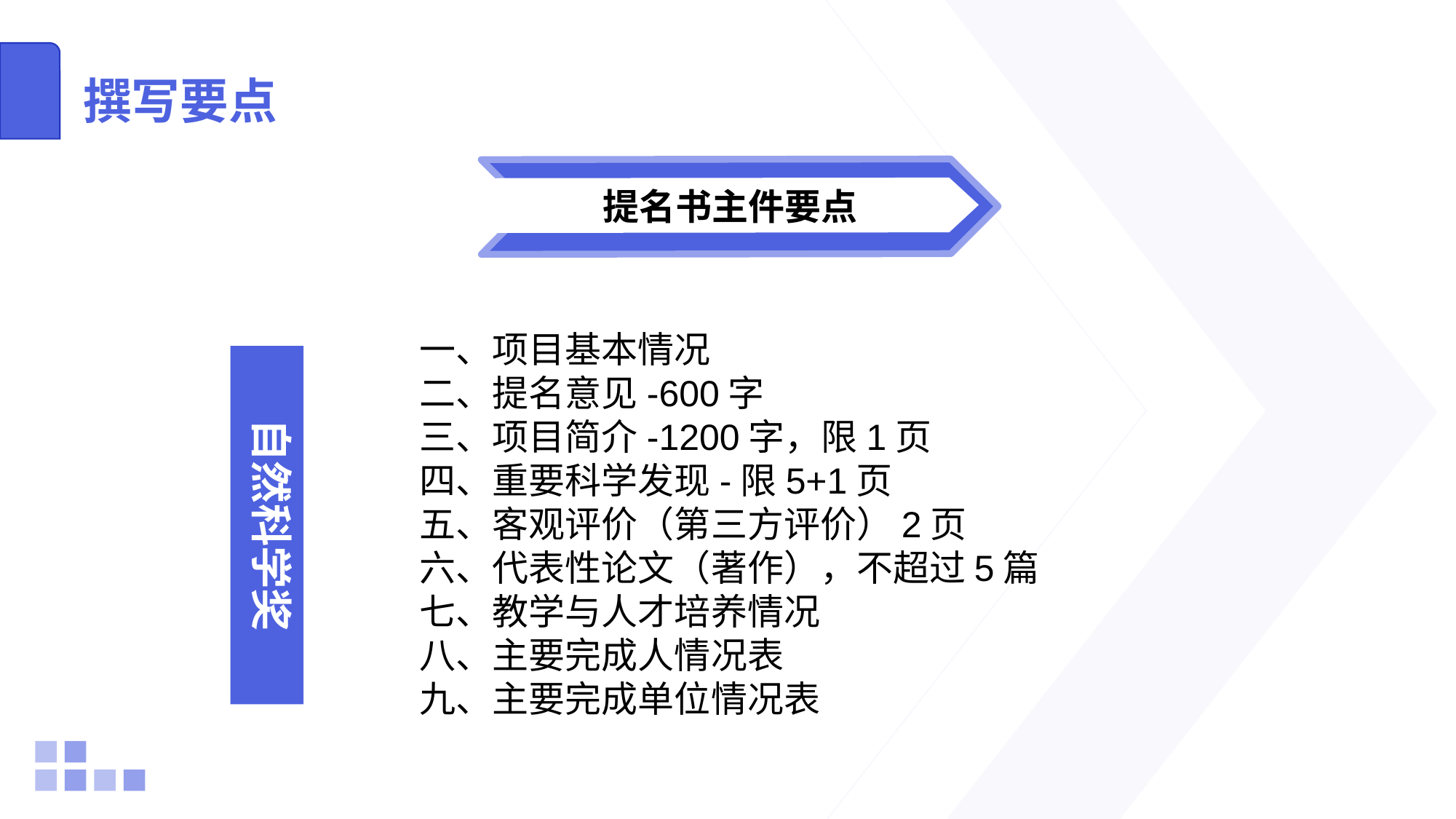

# 撰写要点

提名书主件要点
一、项目基本情况
二、提名意见-600字
三、项目简介-1200字，限1页
四、重要科学发现-限5+1页
五、客观评价（第三方评价）2页
六、代表性论文（著作），不超过5篇
七、教学与人才培养情况
八、主要完成人情况表
九、主要完成单位情况表
自然科学奖